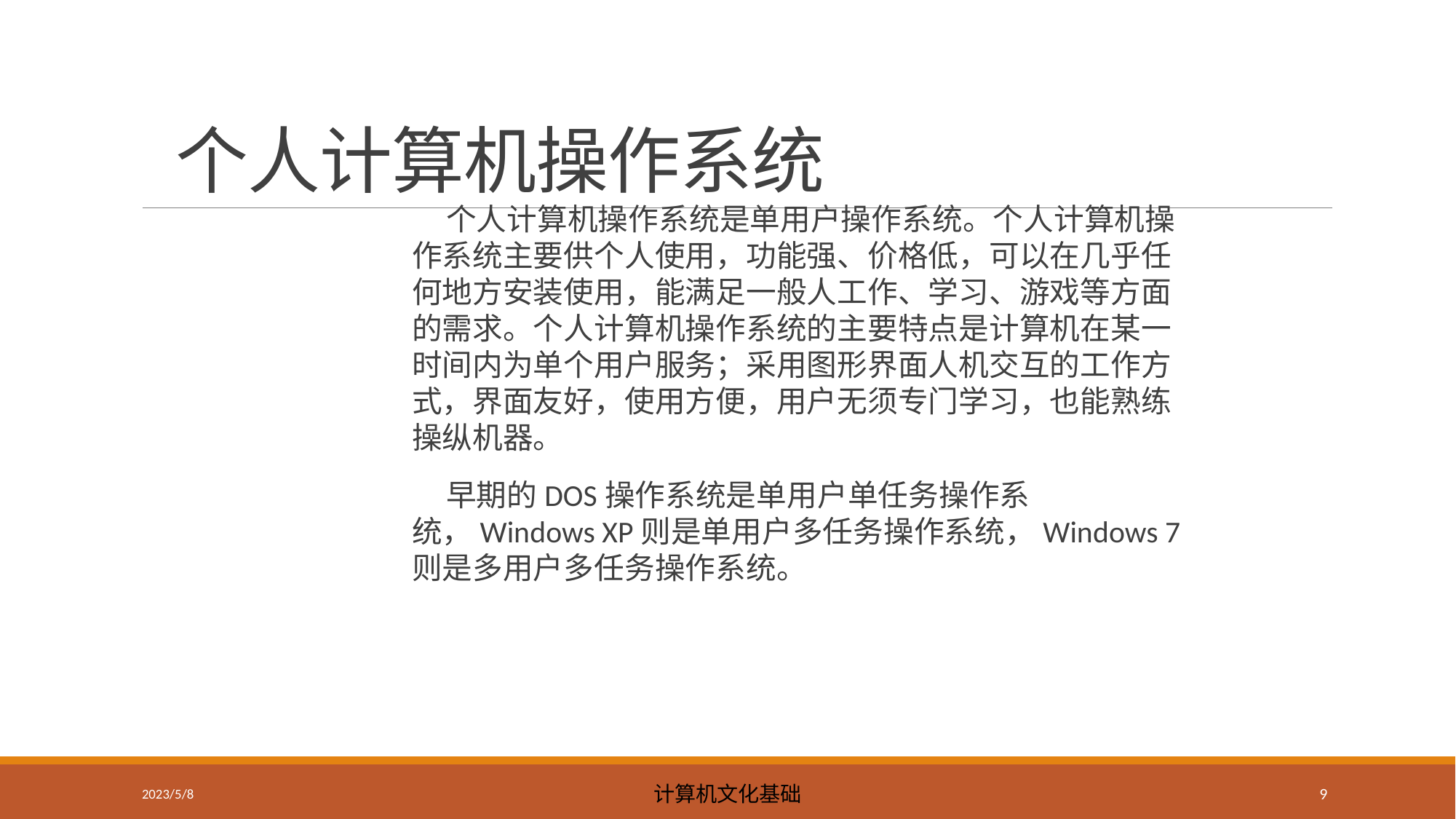

# 个人计算机操作系统
    个人计算机操作系统是单用户操作系统。个人计算机操作系统主要供个人使用，功能强、价格低，可以在几乎任何地方安装使用，能满足一般人工作、学习、游戏等方面的需求。个人计算机操作系统的主要特点是计算机在某一时间内为单个用户服务；采用图形界面人机交互的工作方式，界面友好，使用方便，用户无须专门学习，也能熟练操纵机器。
    早期的DOS操作系统是单用户单任务操作系统，Windows XP则是单用户多任务操作系统，Windows 7 则是多用户多任务操作系统。
2023/5/8
计算机文化基础
9